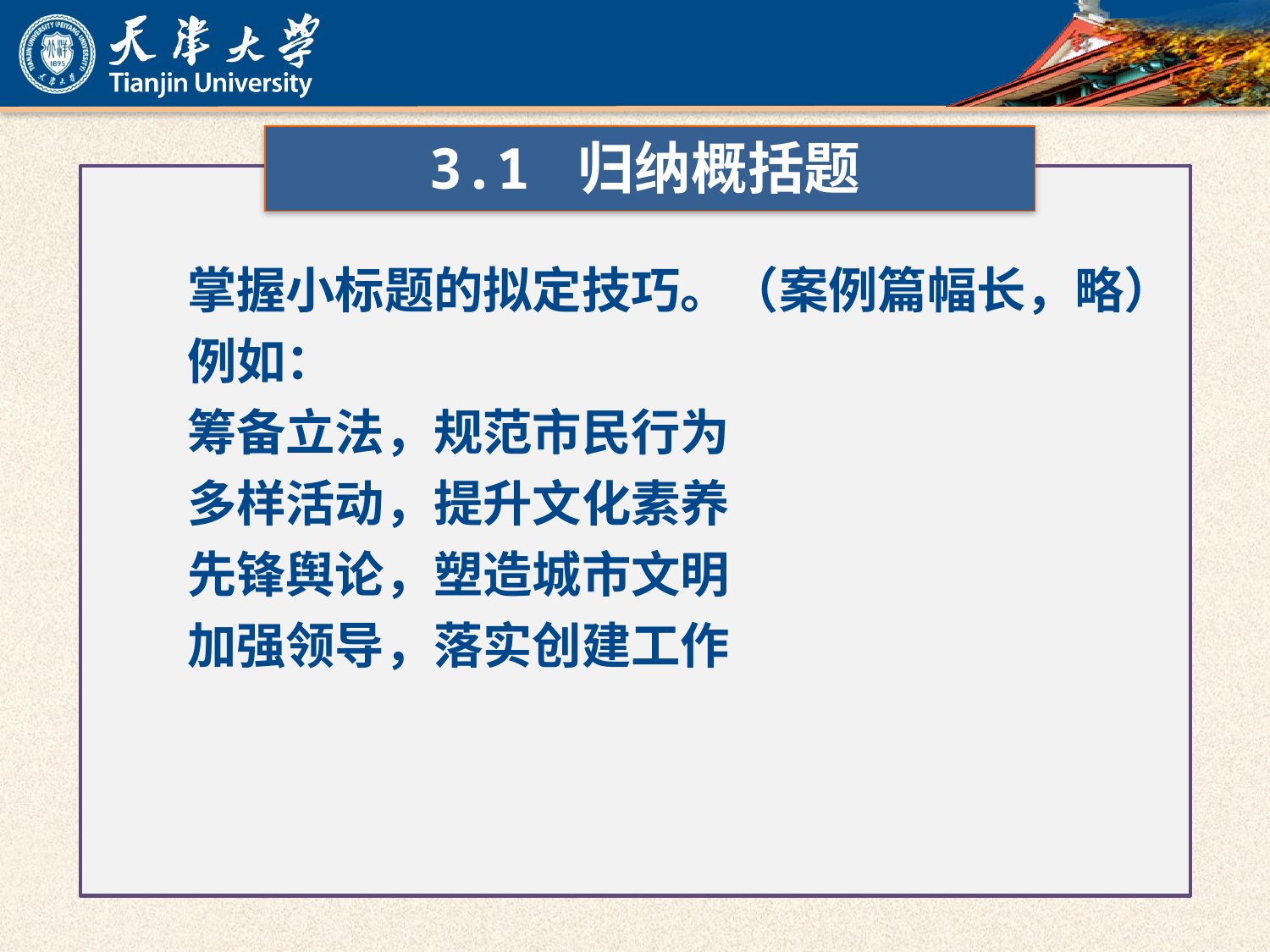

3.1 归纳概括题

掌握小标题的拟定技巧。（案例篇幅长，略）
例如：
筹备立法，规范市民行为
多样活动，提升文化素养
先锋舆论，塑造城市文明
加强领导，落实创建工作